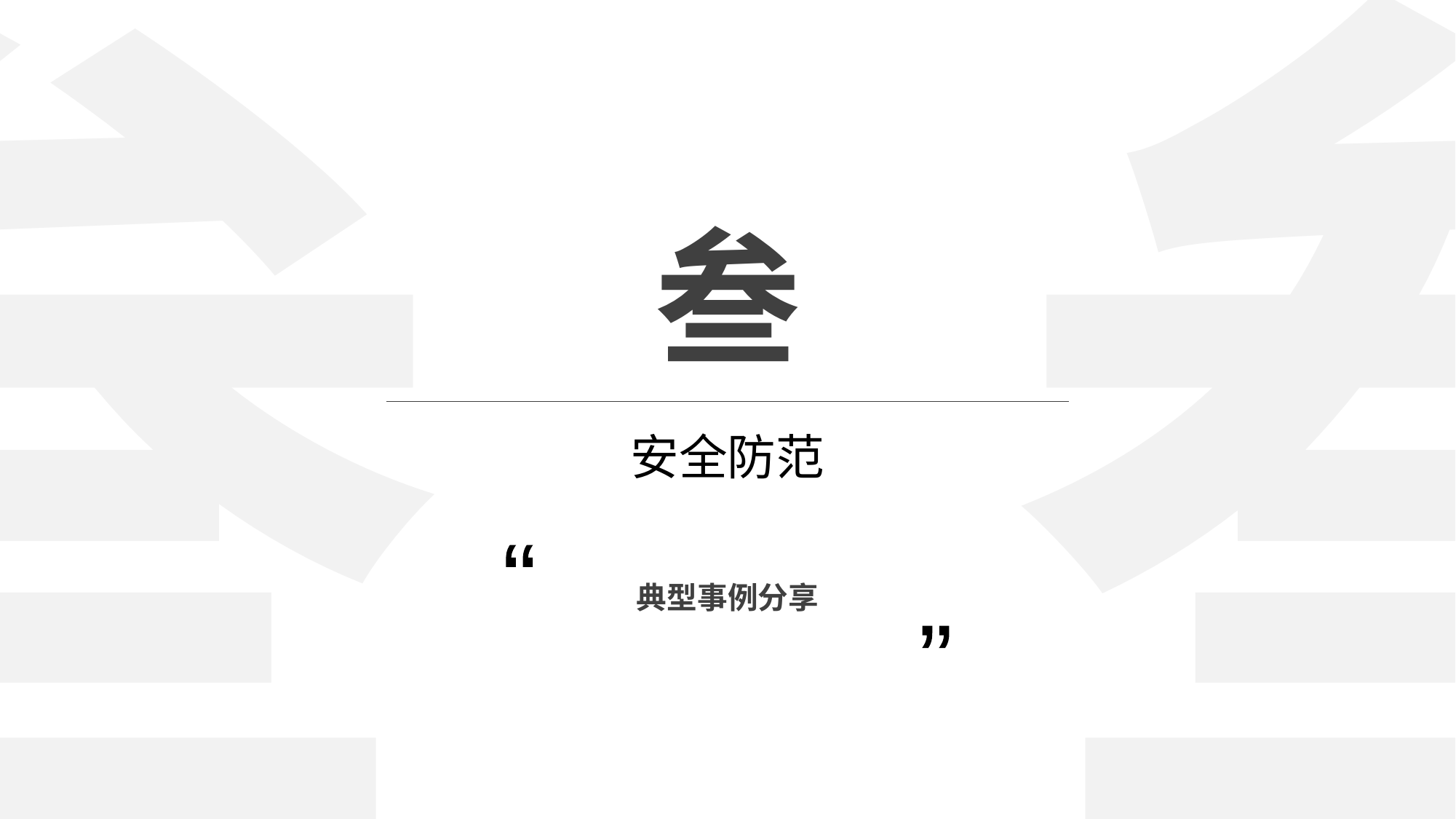

叁
叁
叁
安全防范
“
”
典型事例分享